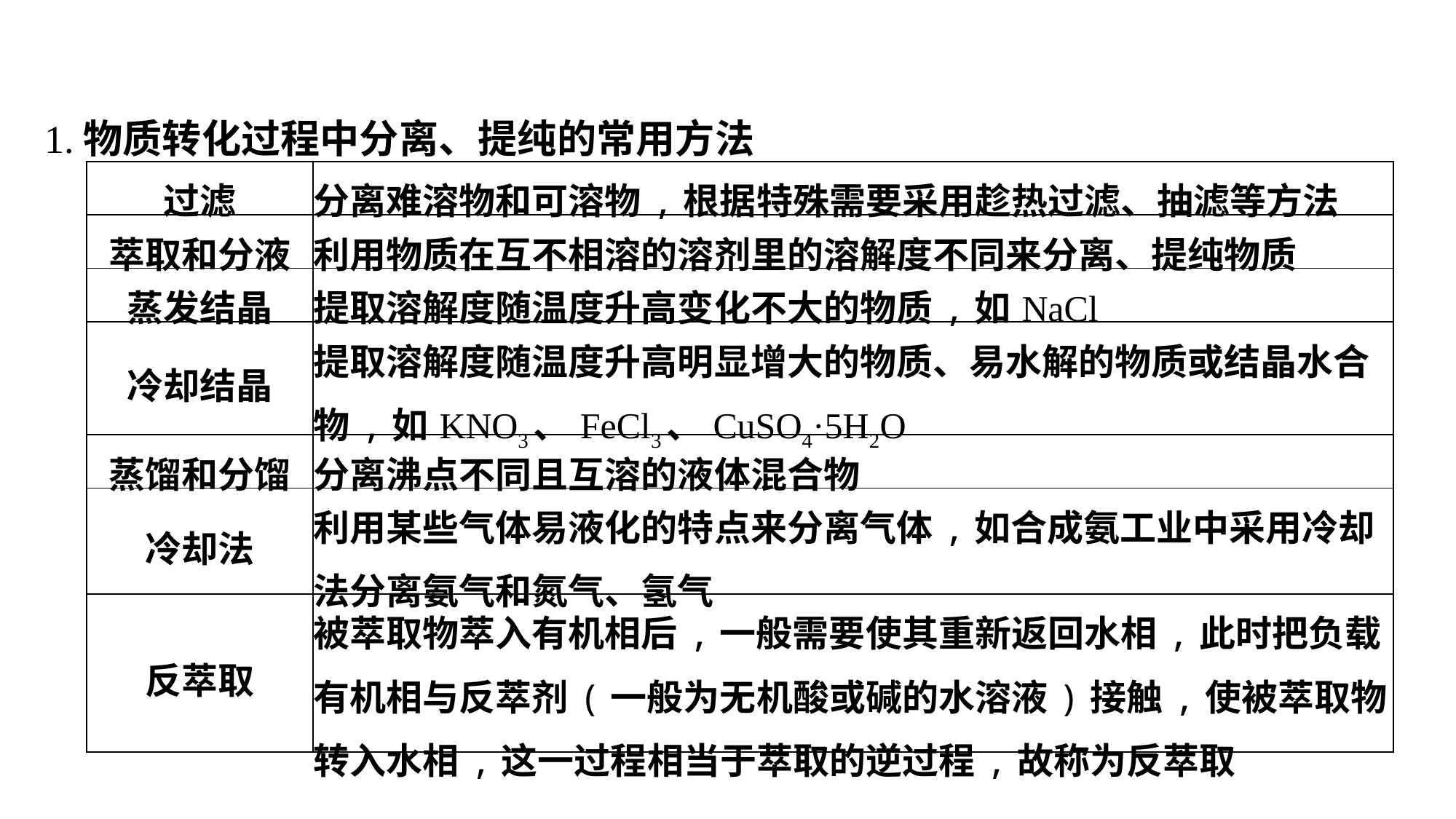

1.物质转化过程中分离、提纯的常用方法
| 过滤 | 分离难溶物和可溶物,根据特殊需要采用趁热过滤、抽滤等方法 |
| --- | --- |
| 萃取和分液 | 利用物质在互不相溶的溶剂里的溶解度不同来分离、提纯物质 |
| 蒸发结晶 | 提取溶解度随温度升高变化不大的物质,如NaCl |
| 冷却结晶 | 提取溶解度随温度升高明显增大的物质、易水解的物质或结晶水合物,如KNO3、FeCl3、CuSO4·5H2O |
| 蒸馏和分馏 | 分离沸点不同且互溶的液体混合物 |
| 冷却法 | 利用某些气体易液化的特点来分离气体,如合成氨工业中采用冷却法分离氨气和氮气、氢气 |
| 反萃取 | 被萃取物萃入有机相后,一般需要使其重新返回水相,此时把负载有机相与反萃剂(一般为无机酸或碱的水溶液)接触,使被萃取物转入水相,这一过程相当于萃取的逆过程,故称为反萃取 |